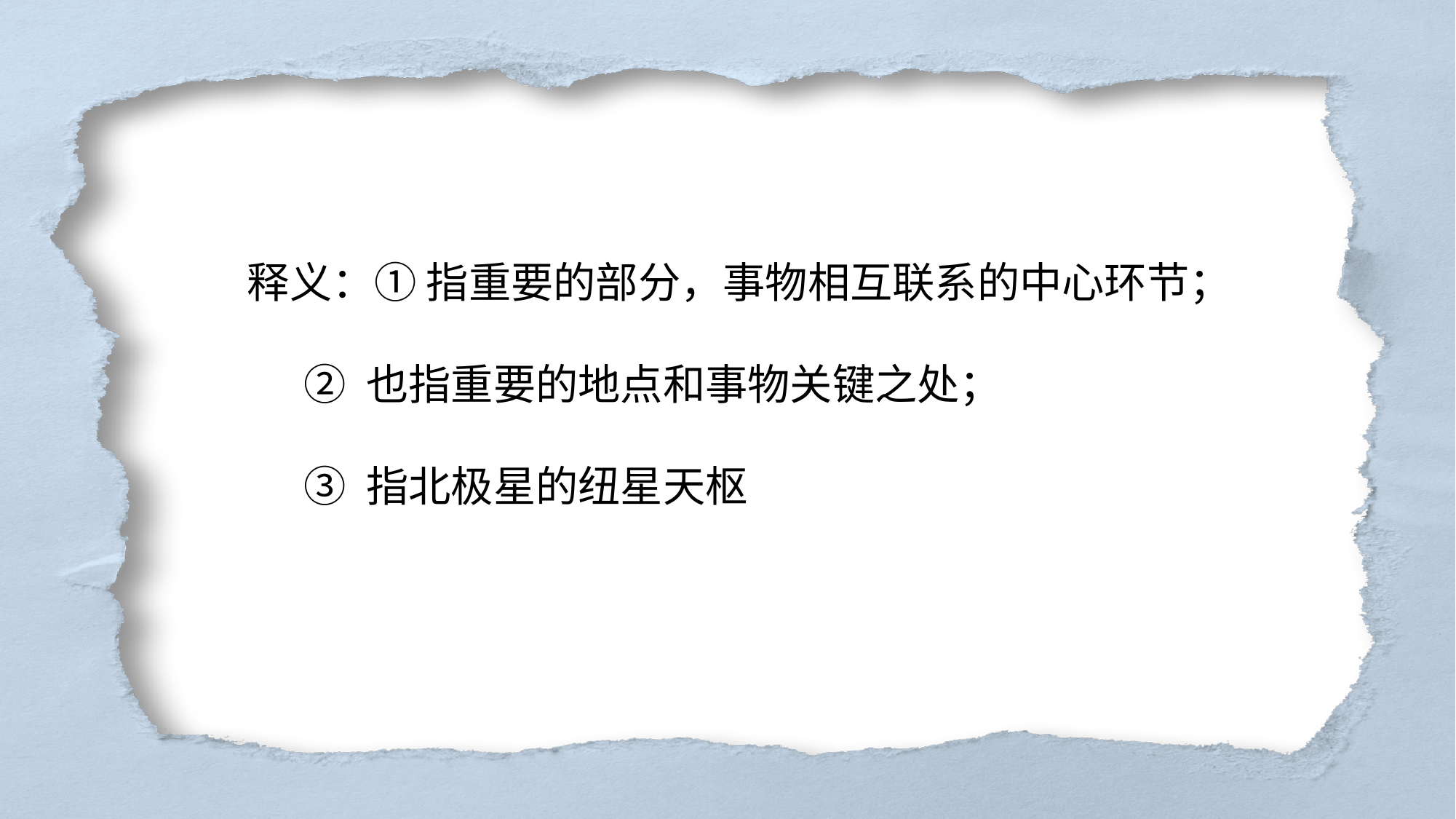

释义：① 指重要的部分，事物相互联系的中心环节；

      ② 也指重要的地点和事物关键之处；

      ③ 指北极星的纽星天枢